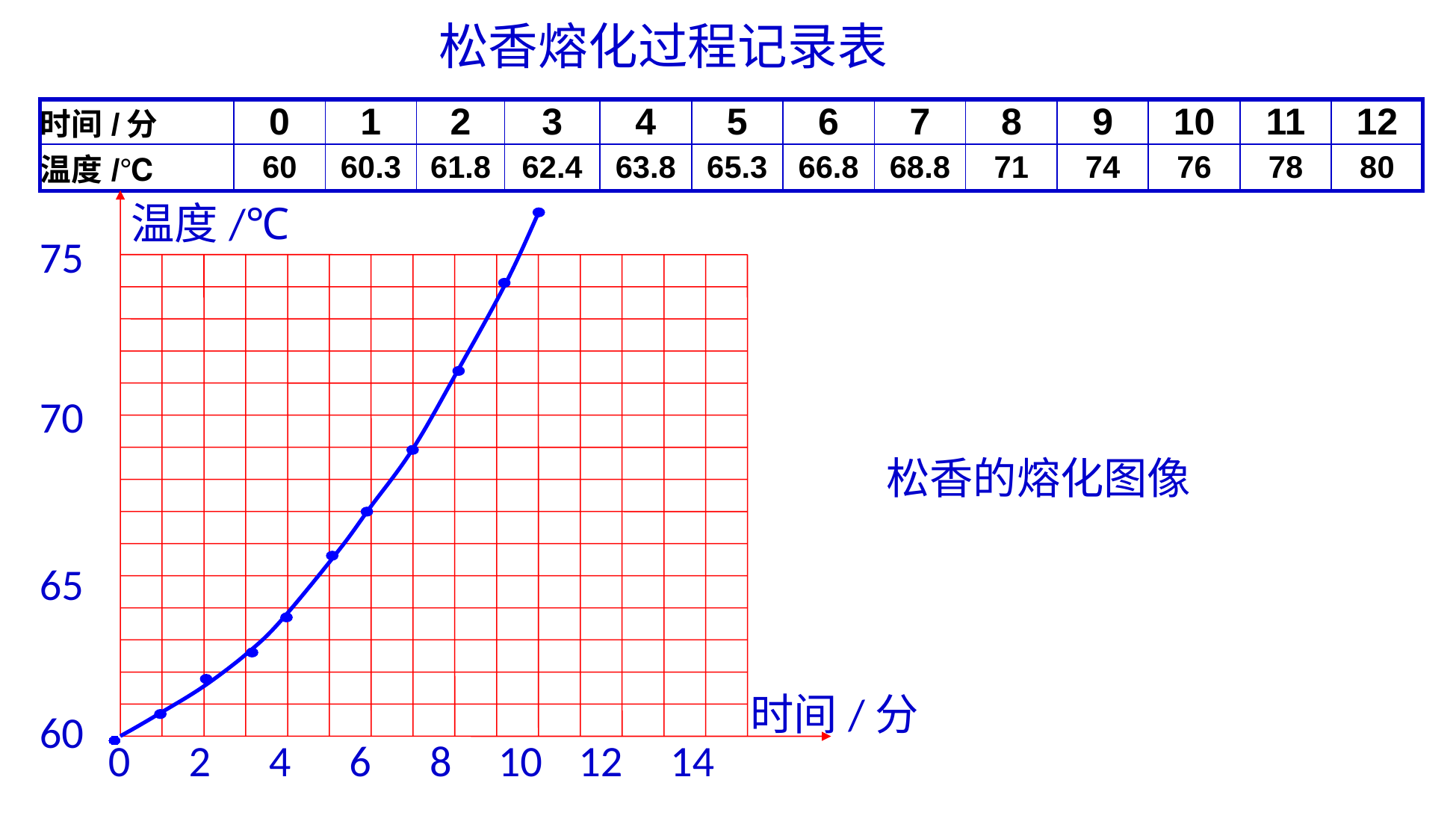

松香熔化过程记录表
| 时间/分 | 0 | 1 | 2 | 3 | 4 | 5 | 6 | 7 | 8 | 9 | 10 | 11 | 12 |
| --- | --- | --- | --- | --- | --- | --- | --- | --- | --- | --- | --- | --- | --- |
| 温度/℃ | 60 | 60.3 | 61.8 | 62.4 | 63.8 | 65.3 | 66.8 | 68.8 | 71 | 74 | 76 | 78 | 80 |

温度/℃
75
70
65
时间/分
60
0
2
4
6
8
10
12
14
松香的熔化图像